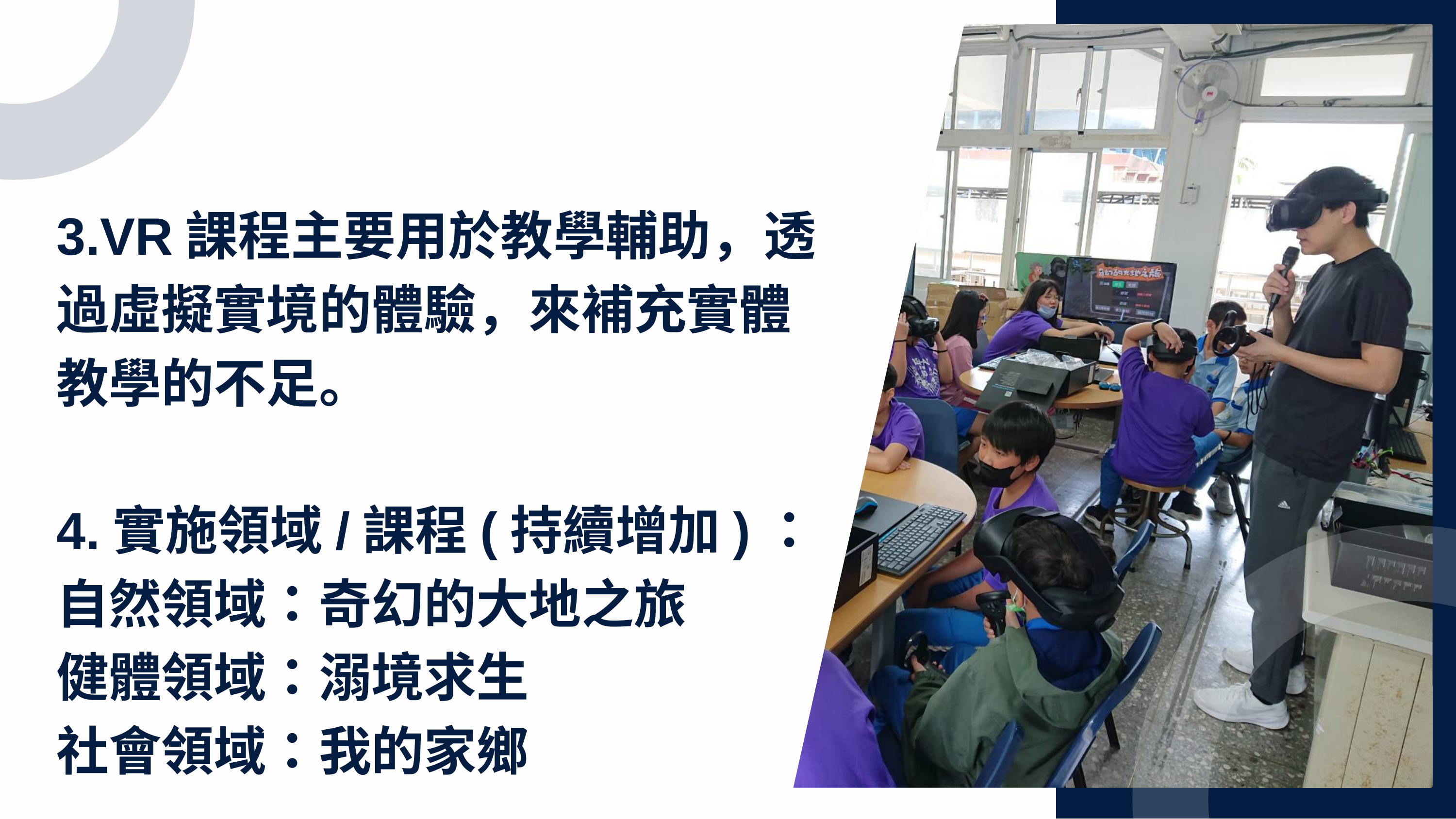

3.VR課程主要用於教學輔助，透過虛擬實境的體驗，來補充實體教學的不足。

4.實施領域/課程(持續增加)：
自然領域：奇幻的大地之旅
健體領域：溺境求生
社會領域：我的家鄉
Lorem ipsum dolor sit amet, consectetur adipiscing elit. Nullam laoreet risus fringilla, egestas elit a, consequat augue. Phasellus sollicitudin felis mi, quis egestas ex ornare sed.